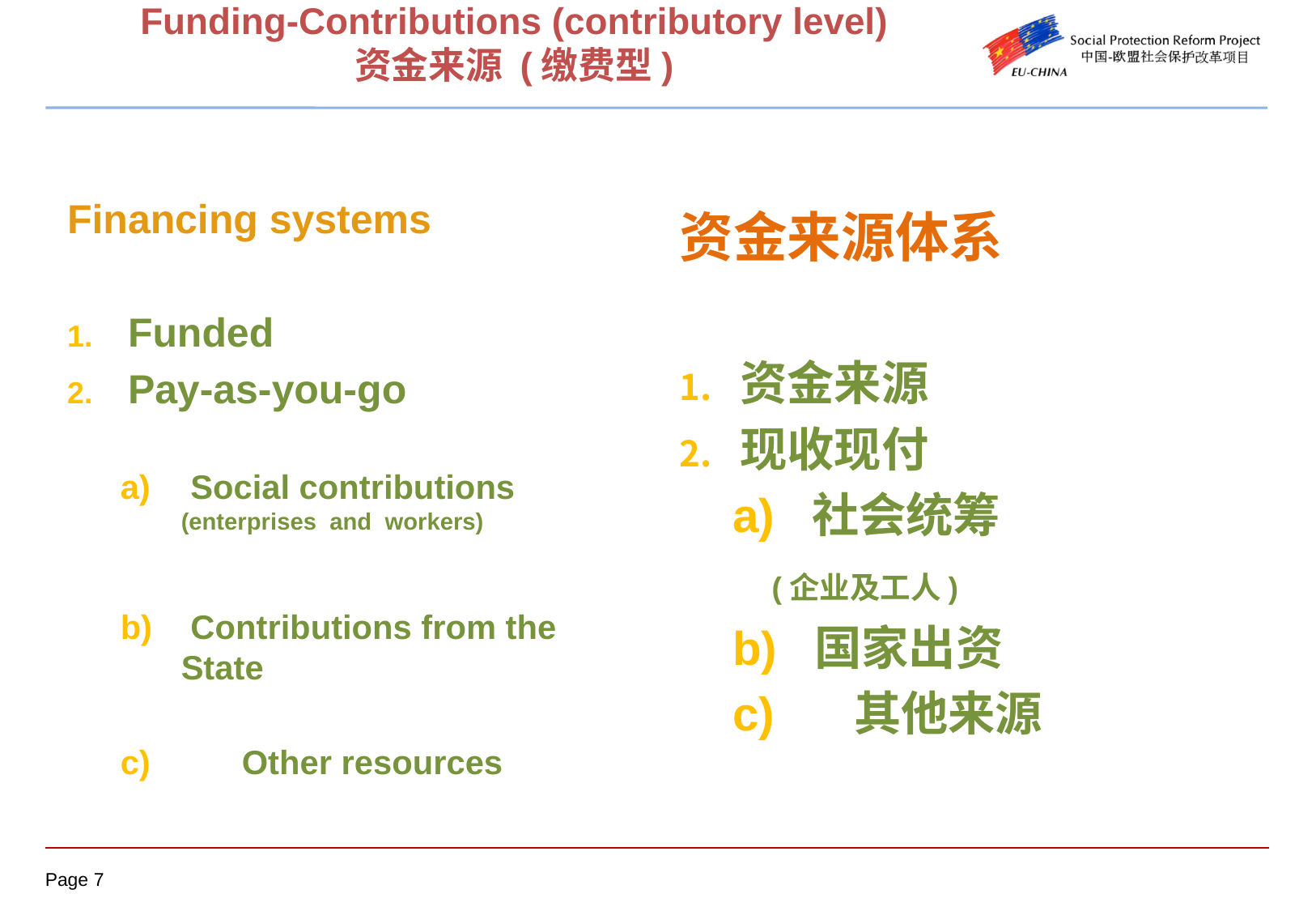

# Funding-Contributions (contributory level) 资金来源 (缴费型)

Financing systems

Funded
Pay-as-you-go

 Social contributions (enterprises  and  workers)

 Contributions from the State

c)	Other resources

资金来源体系

资金来源
现收现付
a)  社会统筹
   (企业及工人)
b)  国家出资
c)	其他来源